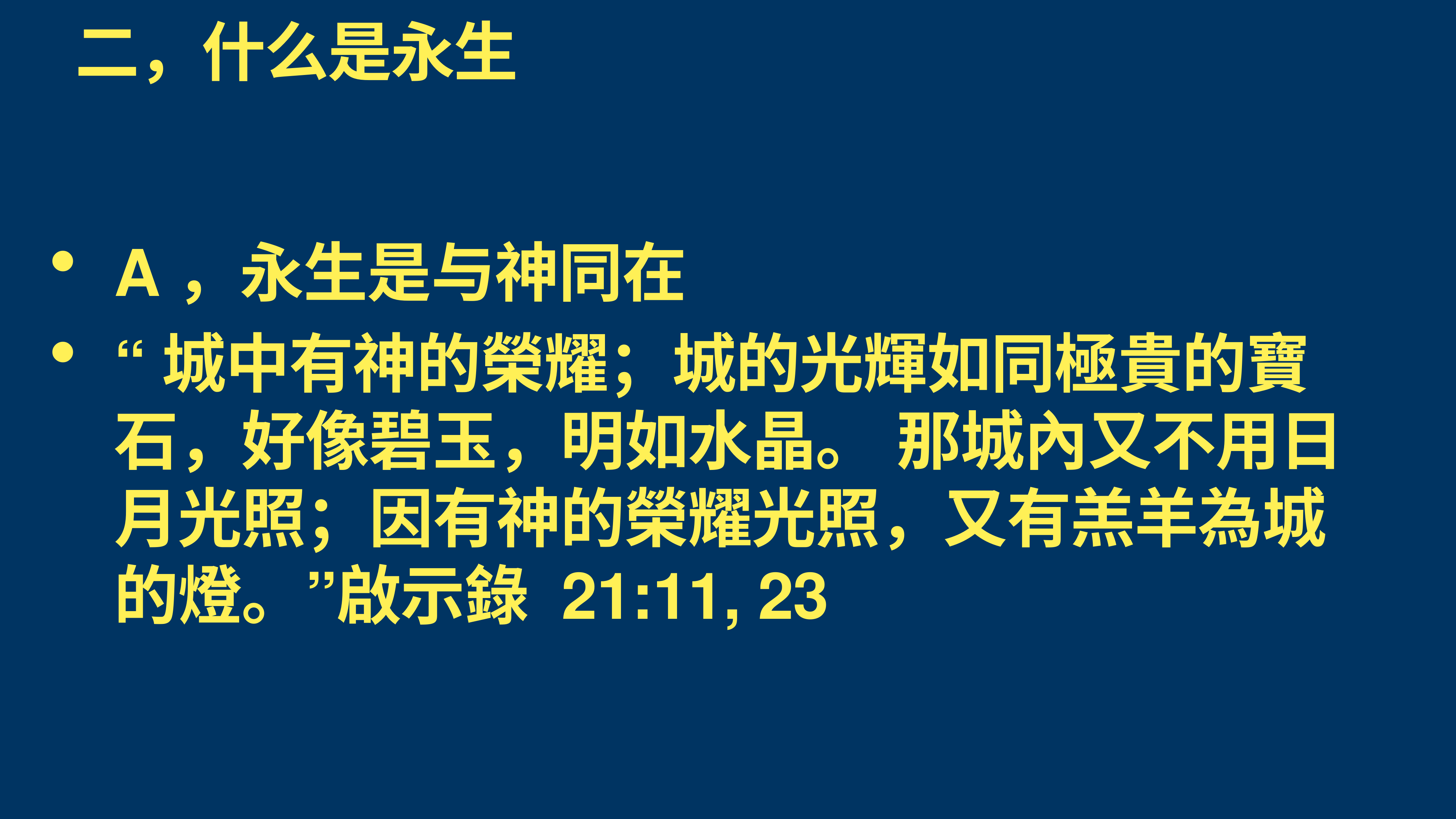

# 二，什么是永生
A，永生是与神同在
“城中有神的榮耀；城的光輝如同極貴的寶石，好像碧玉，明如水晶。 那城內又不用日月光照；因有神的榮耀光照，又有羔羊為城的燈。”啟示錄 21:11, 23